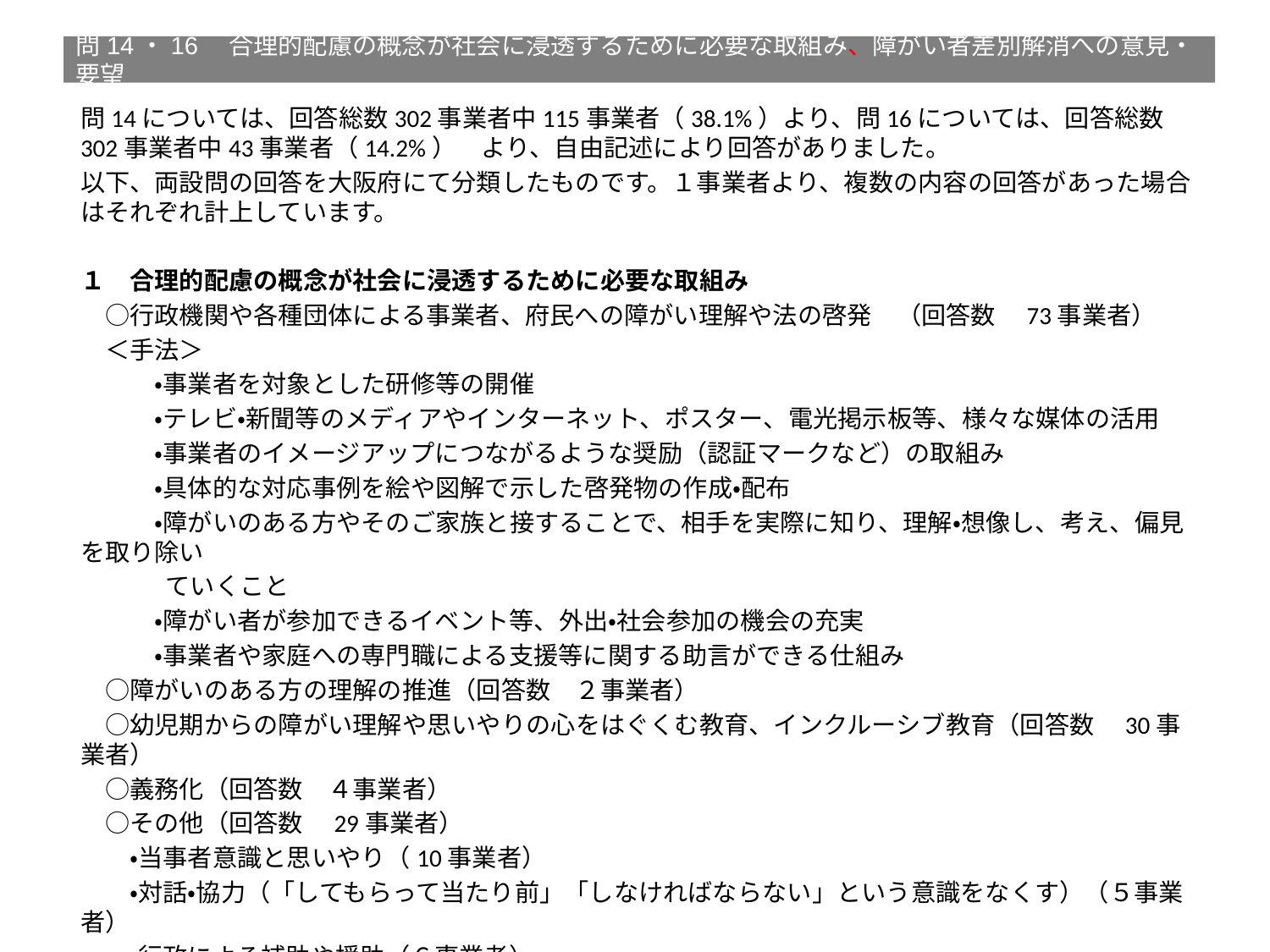

問14・16　合理的配慮の概念が社会に浸透するために必要な取組み、障がい者差別解消への意見・要望
問14については、回答総数302事業者中115事業者（38.1%）より、問16については、回答総数302事業者中43事業者（14.2%）　より、自由記述により回答がありました。
以下、両設問の回答を大阪府にて分類したものです。１事業者より、複数の内容の回答があった場合はそれぞれ計上しています。

１　合理的配慮の概念が社会に浸透するために必要な取組み
　○行政機関や各種団体による事業者、府民への障がい理解や法の啓発　（回答数　73事業者）
　＜手法＞
　　　・事業者を対象とした研修等の開催
　　　・テレビ・新聞等のメディアやインターネット、ポスター、電光掲示板等、様々な媒体の活用
　　　・事業者のイメージアップにつながるような奨励（認証マークなど）の取組み
　　　・具体的な対応事例を絵や図解で示した啓発物の作成・配布
　　　・障がいのある方やそのご家族と接することで、相手を実際に知り、理解・想像し、考え、偏見を取り除い
　　　  ていくこと
　　　・障がい者が参加できるイベント等、外出・社会参加の機会の充実
　　　・事業者や家庭への専門職による支援等に関する助言ができる仕組み
　○障がいのある方の理解の推進（回答数　２事業者）
　○幼児期からの障がい理解や思いやりの心をはぐくむ教育、インクルーシブ教育（回答数　30事業者）
　○義務化（回答数　４事業者）
　○その他（回答数　29事業者）
　　・当事者意識と思いやり（10事業者）
　　・対話・協力（「してもらって当たり前」「しなければならない」という意識をなくす）（５事業者）
　　・行政による補助や援助（６事業者）
　　・その他（８事業者）